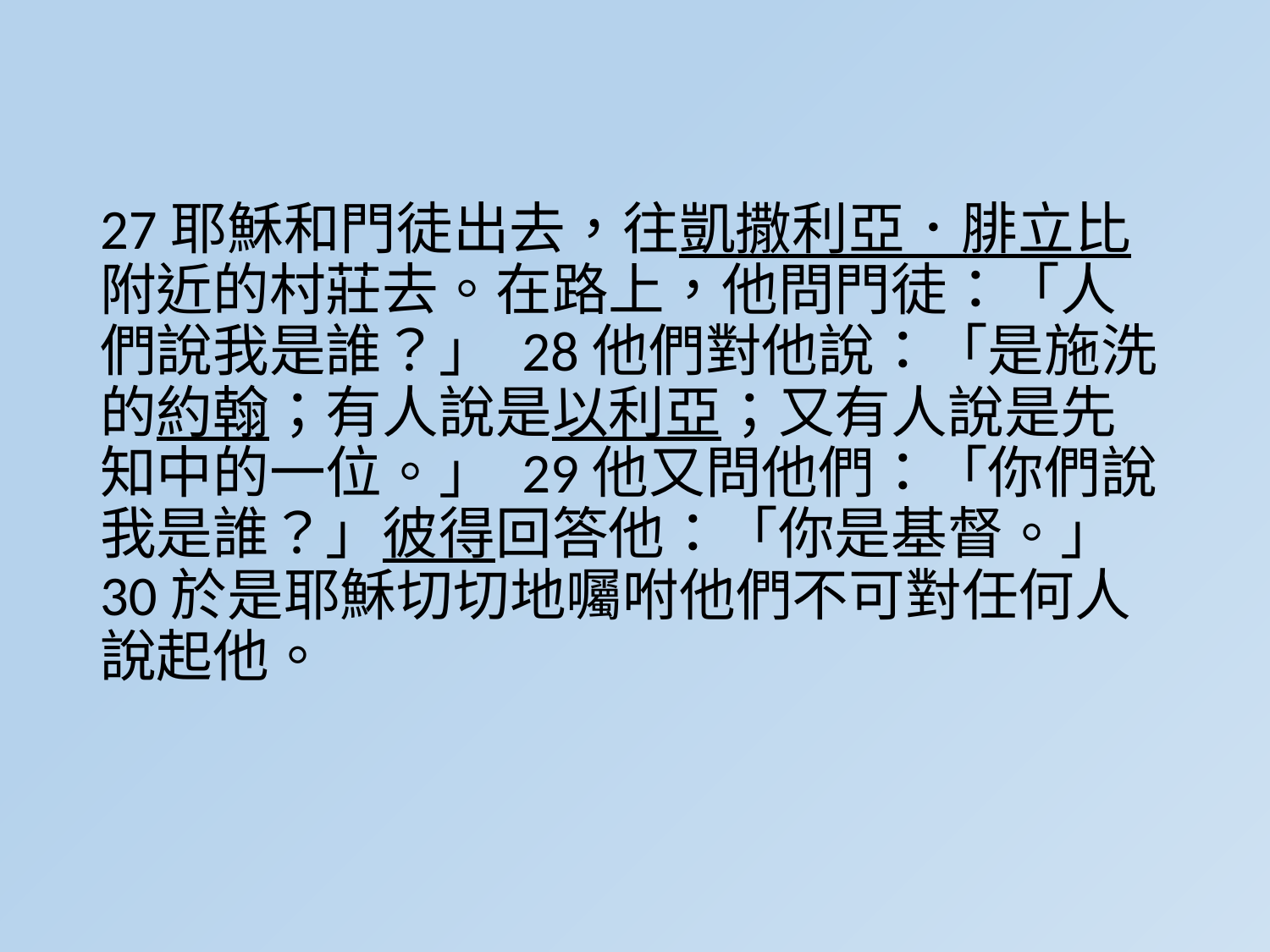

#
27耶穌和門徒出去，往凱撒利亞．腓立比附近的村莊去。在路上，他問門徒：「人們說我是誰？」 28他們對他說：「是施洗的約翰；有人說是以利亞；又有人說是先知中的一位。」 29他又問他們：「你們說我是誰？」彼得回答他：「你是基督。」 30於是耶穌切切地囑咐他們不可對任何人說起他。